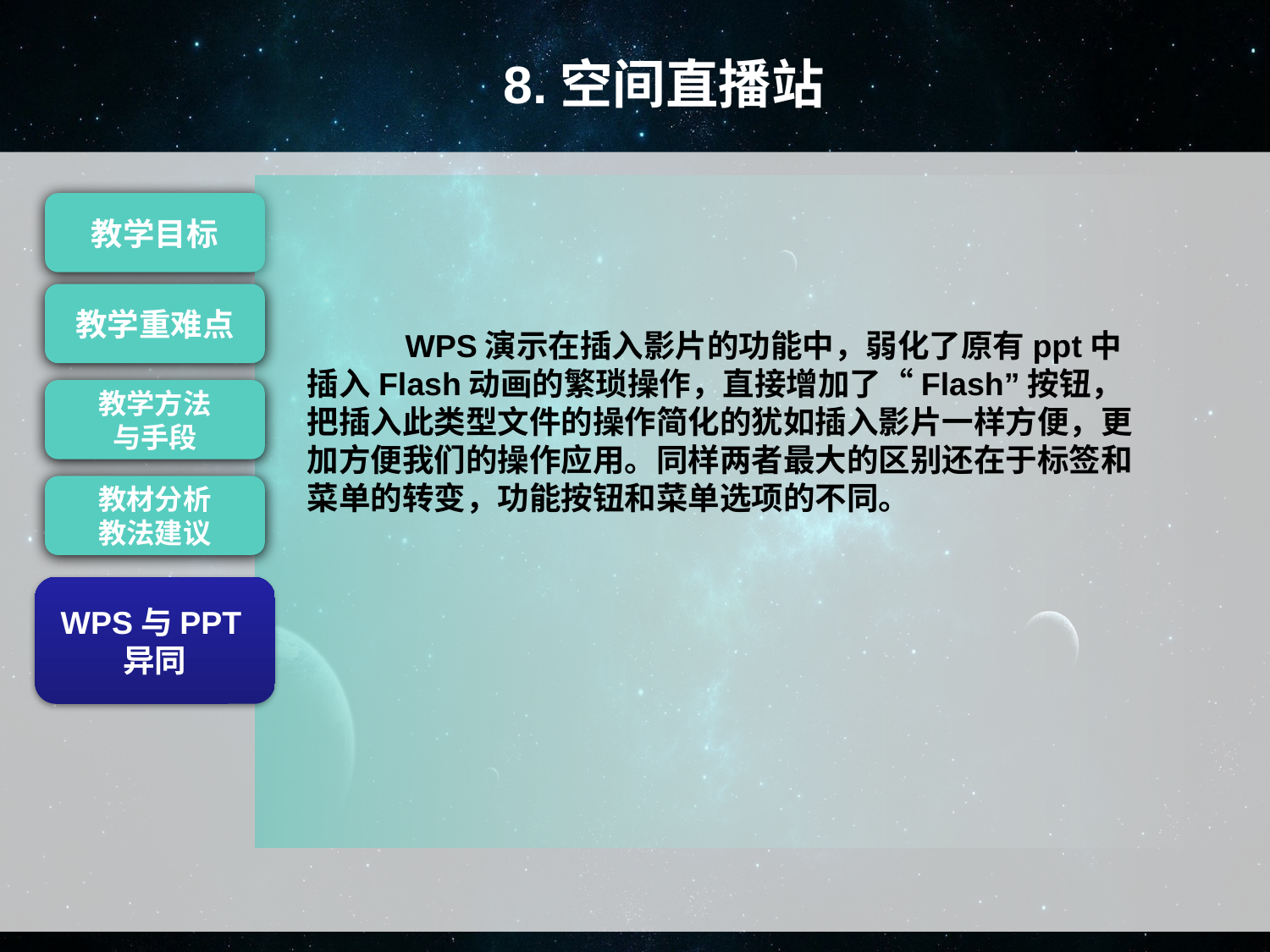

8.空间直播站

           WPS演示在插入影片的功能中，弱化了原有ppt中插入Flash动画的繁琐操作，直接增加了“Flash”按钮，把插入此类型文件的操作简化的犹如插入影片一样方便，更加方便我们的操作应用。同样两者最大的区别还在于标签和菜单的转变，功能按钮和菜单选项的不同。

教学目标
教学重难点
教学方法
与手段
教材分析
教法建议
WPS与PPT异同
WPS与PPT异同